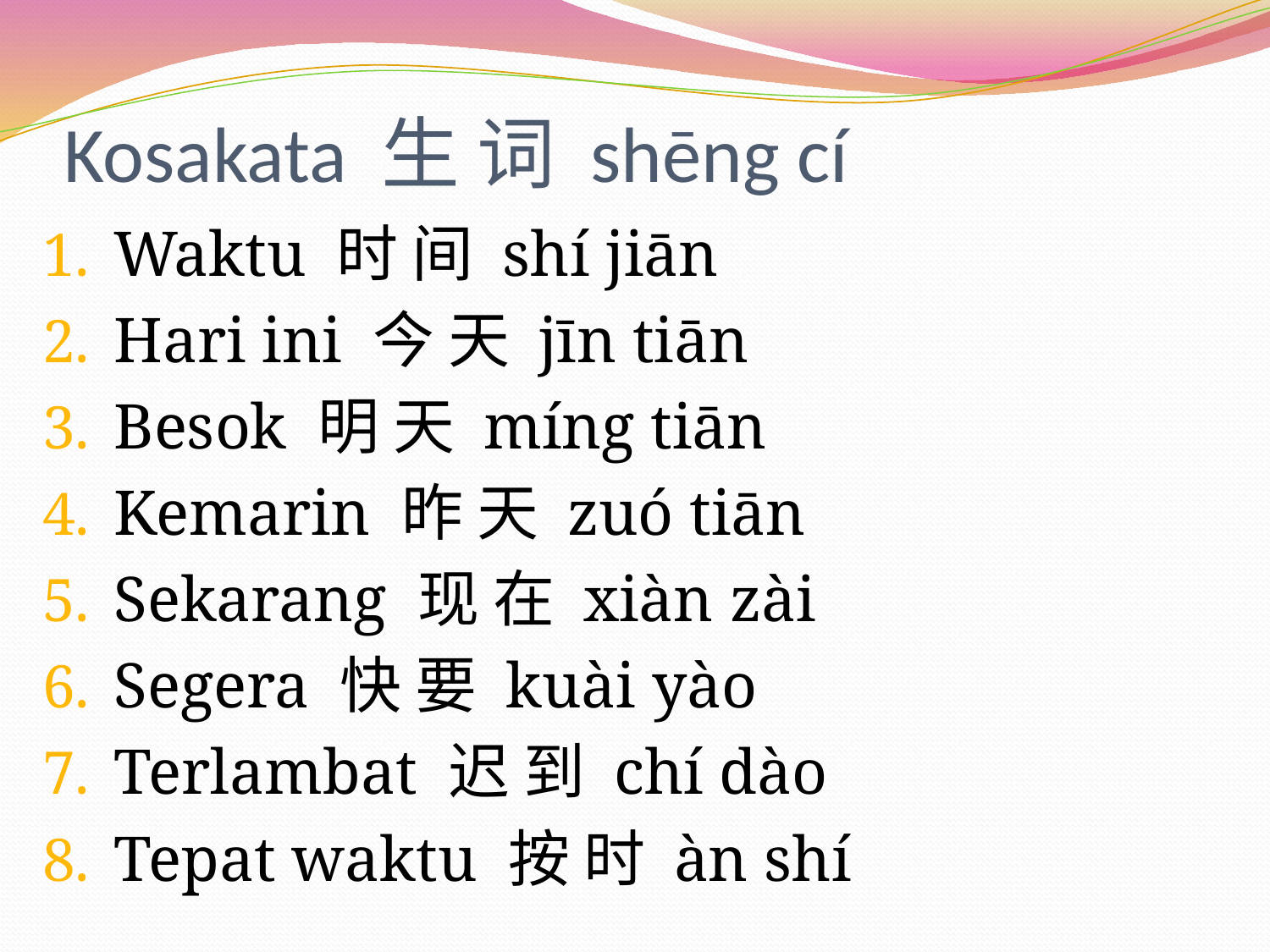

# Kosakata 生 词 shēng cí
Waktu 时 间 shí jiān
Hari ini 今 天 jīn tiān
Besok 明 天 míng tiān
Kemarin 昨 天 zuó tiān
Sekarang 现 在 xiàn zài
Segera 快 要 kuài yào
Terlambat 迟 到 chí dào
Tepat waktu 按 时 àn shí